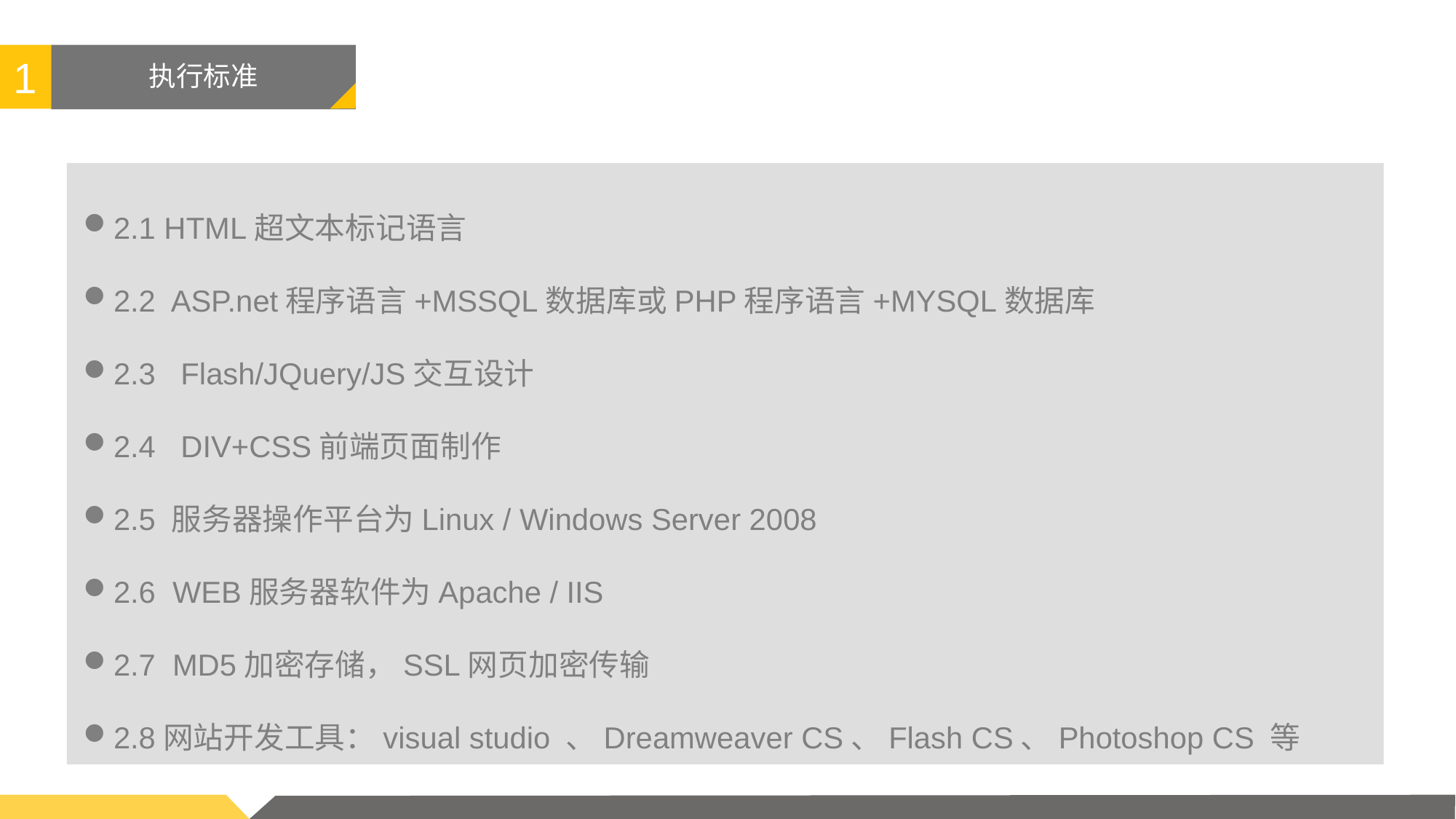

1
# 执行标准

2.1 HTML超文本标记语言
2.2  ASP.net程序语言+MSSQL数据库或PHP程序语言+MYSQL数据库
2.3   Flash/JQuery/JS交互设计
2.4   DIV+CSS前端页面制作
2.5 服务器操作平台为Linux / Windows Server 2008
2.6  WEB服务器软件为Apache / IIS
2.7  MD5加密存储，SSL网页加密传输
2.8网站开发工具：visual studio 、Dreamweaver CS、Flash CS、Photoshop CS 等